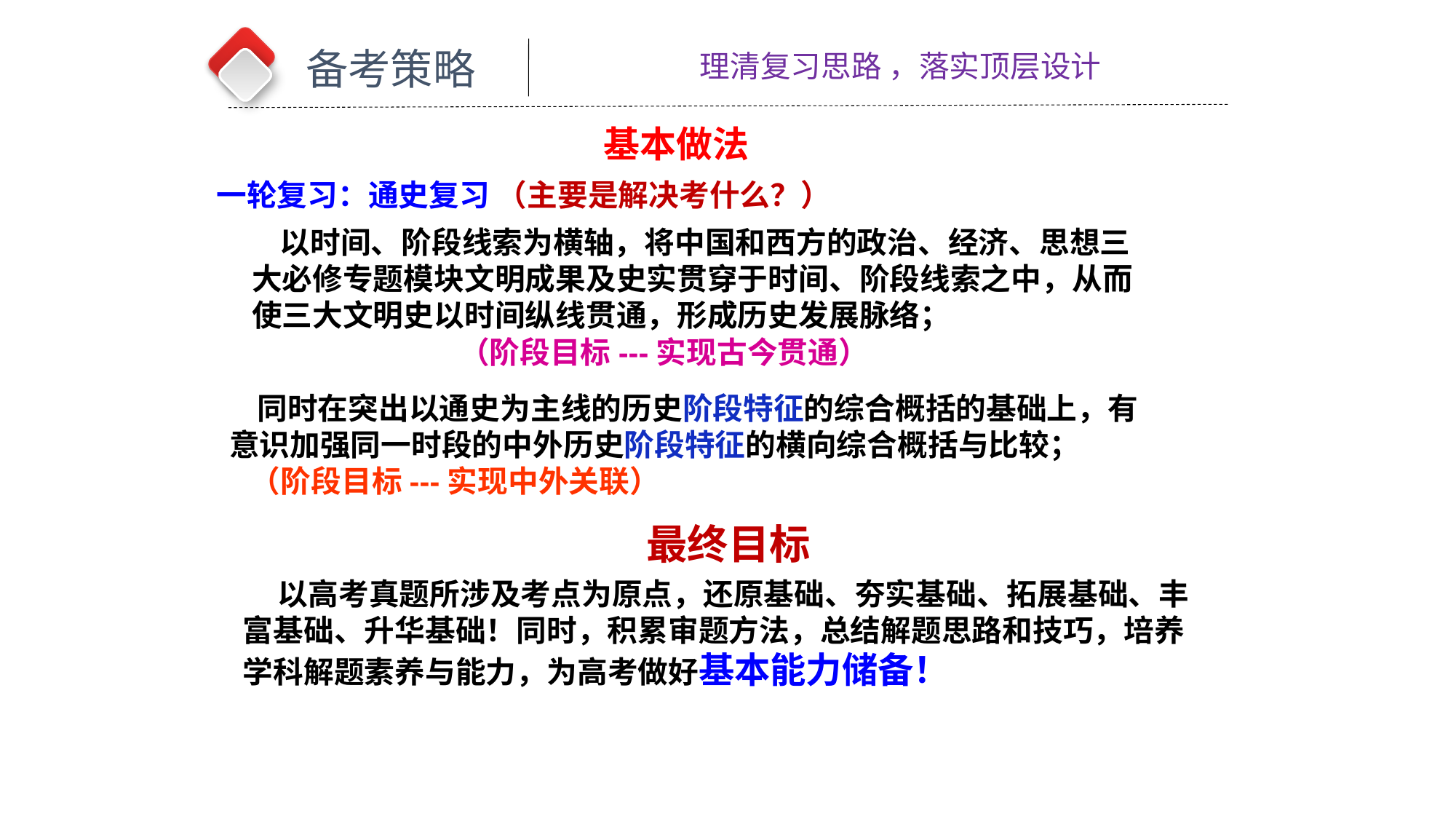

备考策略
理清复习思路 ，落实顶层设计

   基本做法
一轮复习：通史复习 （主要是解决考什么？）
   以时间、阶段线索为横轴，将中国和西方的政治、经济、思想三大必修专题模块文明成果及史实贯穿于时间、阶段线索之中，从而使三大文明史以时间纵线贯通，形成历史发展脉络；                                                           （阶段目标---实现古今贯通）
   同时在突出以通史为主线的历史阶段特征的综合概括的基础上，有意识加强同一时段的中外历史阶段特征的横向综合概括与比较；
  （阶段目标---实现中外关联）
最终目标
    以高考真题所涉及考点为原点，还原基础、夯实基础、拓展基础、丰富基础、升华基础！同时，积累审题方法，总结解题思路和技巧，培养学科解题素养与能力，为高考做好基本能力储备！